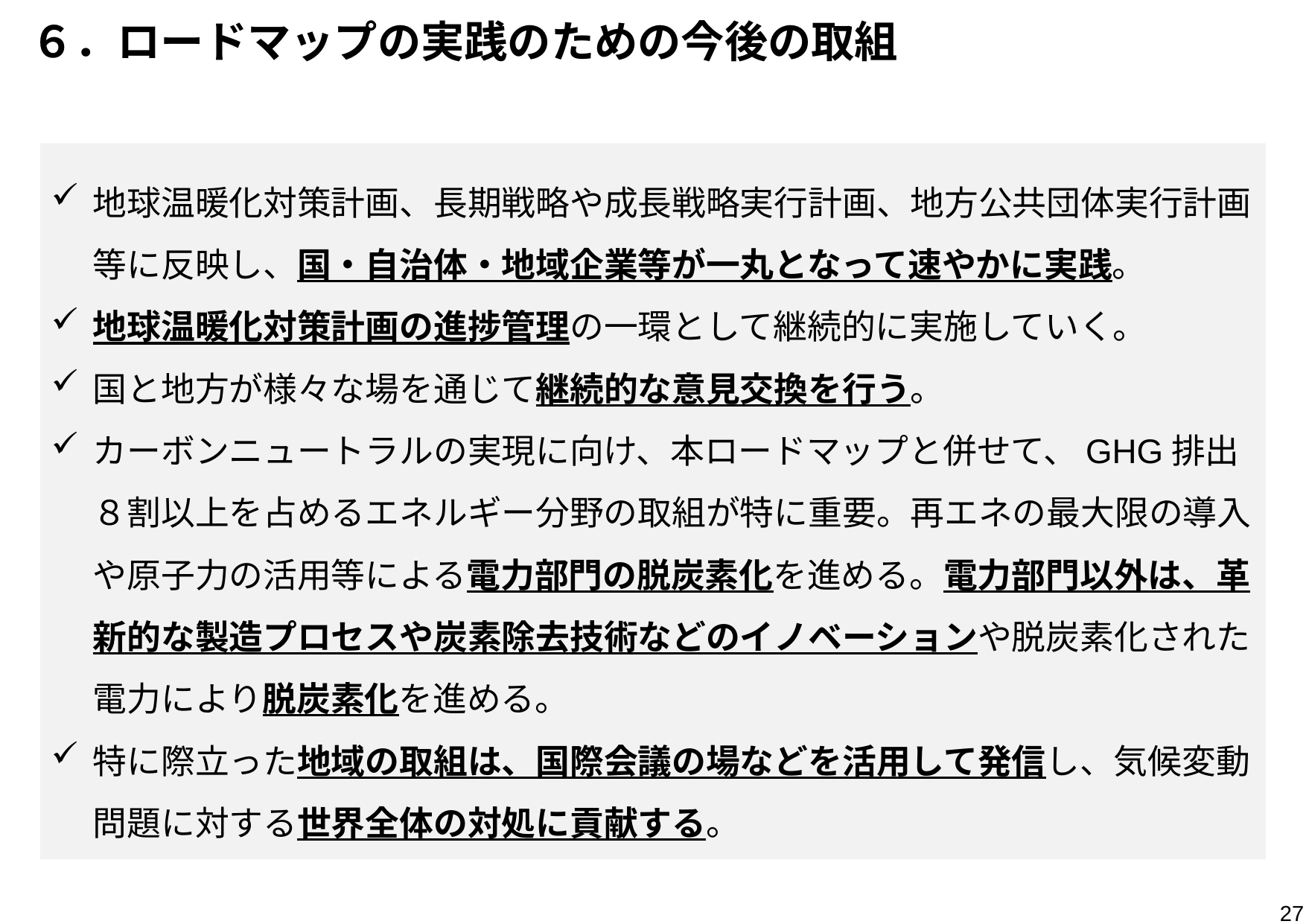

# ６．ロードマップの実践のための今後の取組
地球温暖化対策計画、長期戦略や成長戦略実行計画、地方公共団体実行計画等に反映し、国・自治体・地域企業等が一丸となって速やかに実践。
地球温暖化対策計画の進捗管理の一環として継続的に実施していく。
国と地方が様々な場を通じて継続的な意見交換を行う。
カーボンニュートラルの実現に向け、本ロードマップと併せて、GHG排出８割以上を占めるエネルギー分野の取組が特に重要。再エネの最大限の導入や原子力の活用等による電力部門の脱炭素化を進める。電力部門以外は、革新的な製造プロセスや炭素除去技術などのイノベーションや脱炭素化された電力により脱炭素化を進める。
特に際立った地域の取組は、国際会議の場などを活用して発信し、気候変動問題に対する世界全体の対処に貢献する。